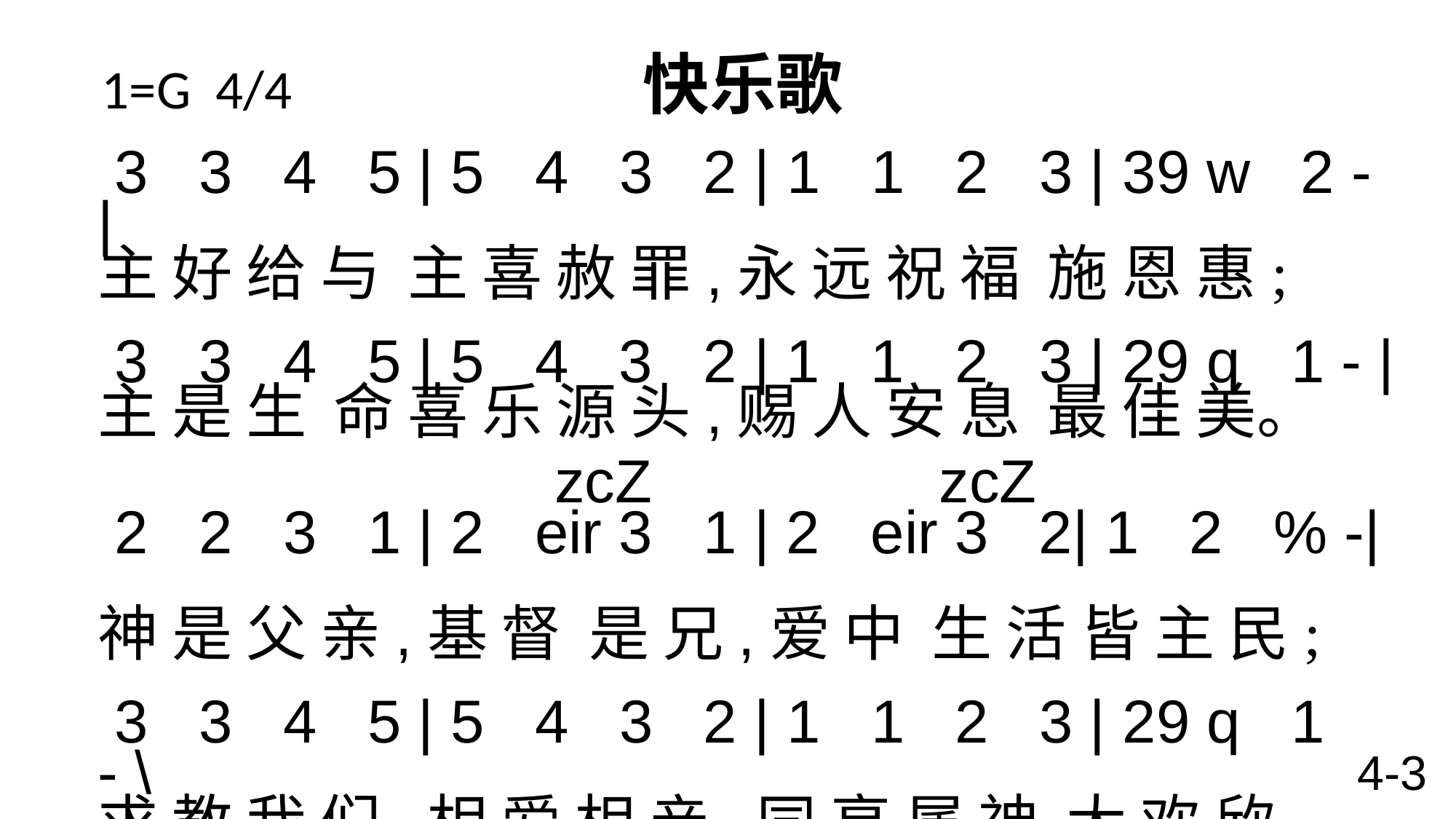

1=G  4/4                       快乐歌
 3   3   4   5 | 5   4   3   2 | 1   1   2   3 | 39 w   2 - |
主 好 给 与  主 喜 赦 罪,永 远 祝 福  施 恩 惠;
3   3   4   5 | 5   4   3   2 | 1   1   2   3 | 29 q   1 - |主 是 生  命 喜 乐 源 头,赐 人 安 息  最 佳 美。
                          zcZ                 zcZ
 2   2   3   1 | 2   eir 3   1 | 2   eir 3   2| 1   2   % -|
神 是 父 亲,基 督  是 兄,爱 中  生 活 皆 主 民;
 3   3   4   5 | 5   4   3   2 | 1   1   2   3 | 29 q   1 - \
求 教 我 们,相 爱 相 亲,同 享 属 神  大 欢 欣。
4-3